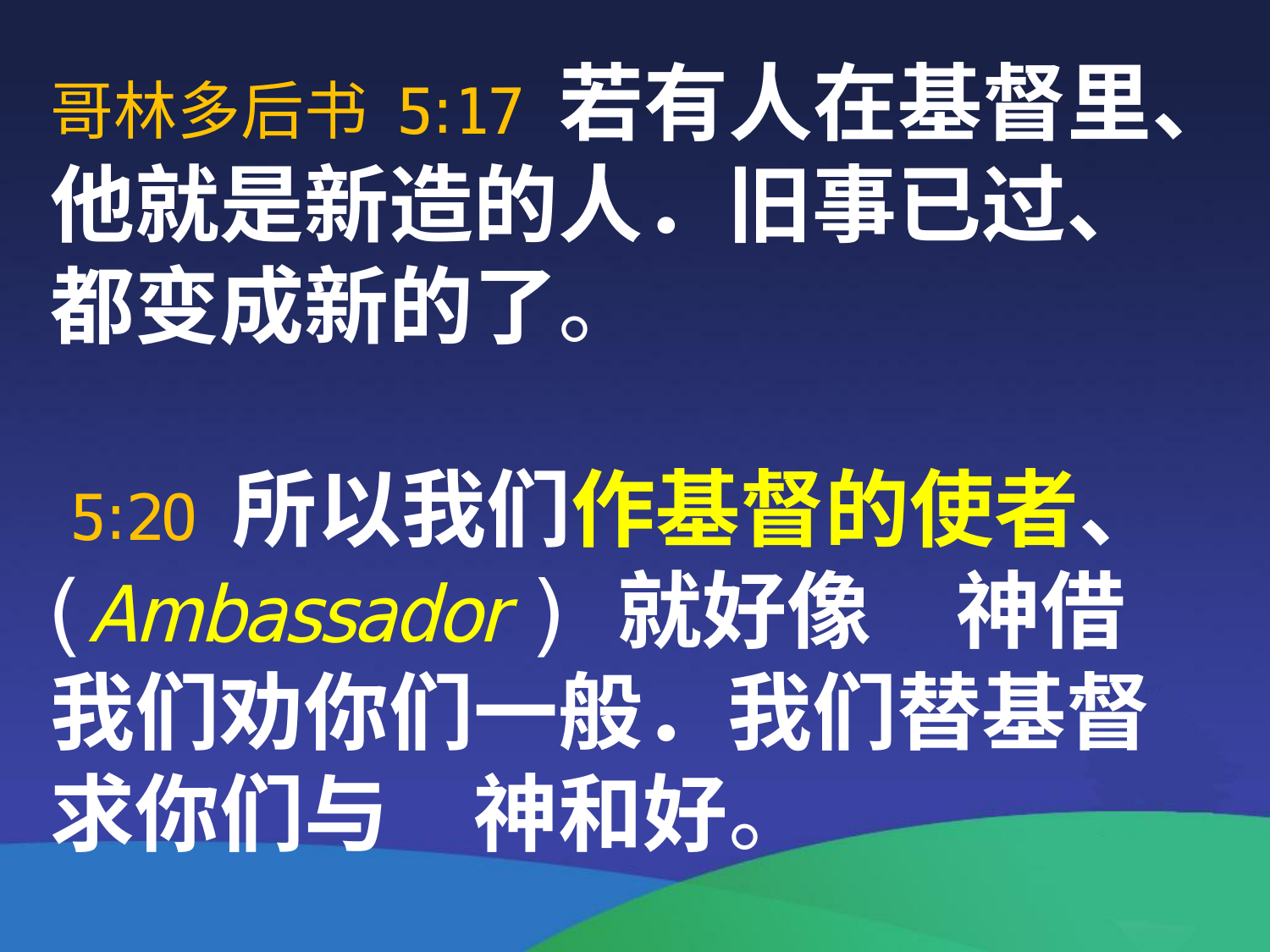

哥林多后书 5:17 若有人在基督里、他就是新造的人．旧事已过、都变成新的了。

 5:20 所以我们作基督的使者、
(Ambassador ) 就好像　神借
我们劝你们一般．我们替基督求你们与　神和好。